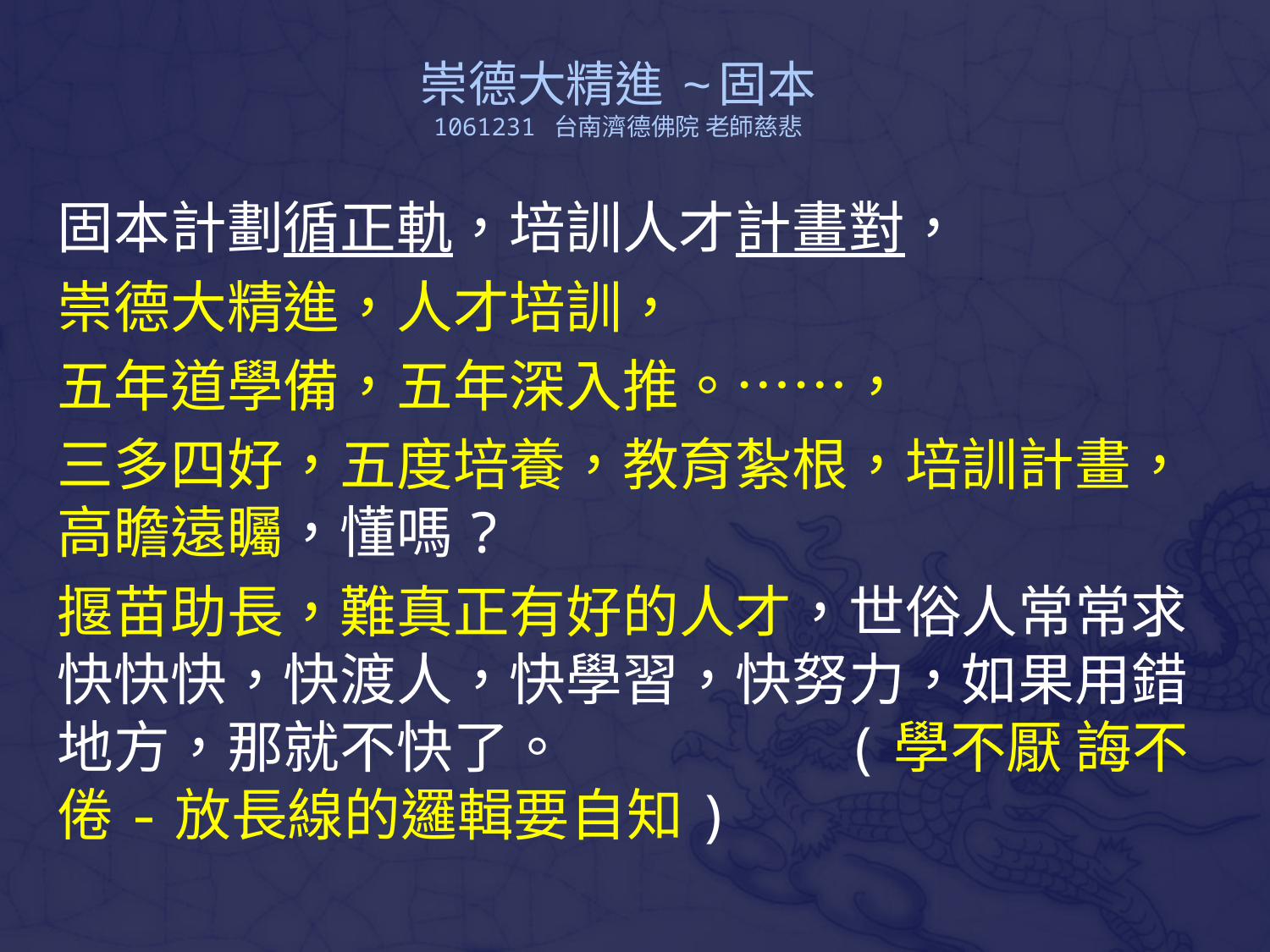

# 崇德大精進 ~固本 1061231 台南濟德佛院 老師慈悲
固本計劃循正軌，培訓人才計畫對，
崇德大精進，人才培訓，
五年道學備，五年深入推。……，
三多四好，五度培養，教育紮根，培訓計畫，高瞻遠矚，懂嗎?
揠苗助長，難真正有好的人才，世俗人常常求快快快，快渡人，快學習，快努力，如果用錯地方，那就不快了。                     (學不厭 誨不倦-放長線的邏輯要自知)